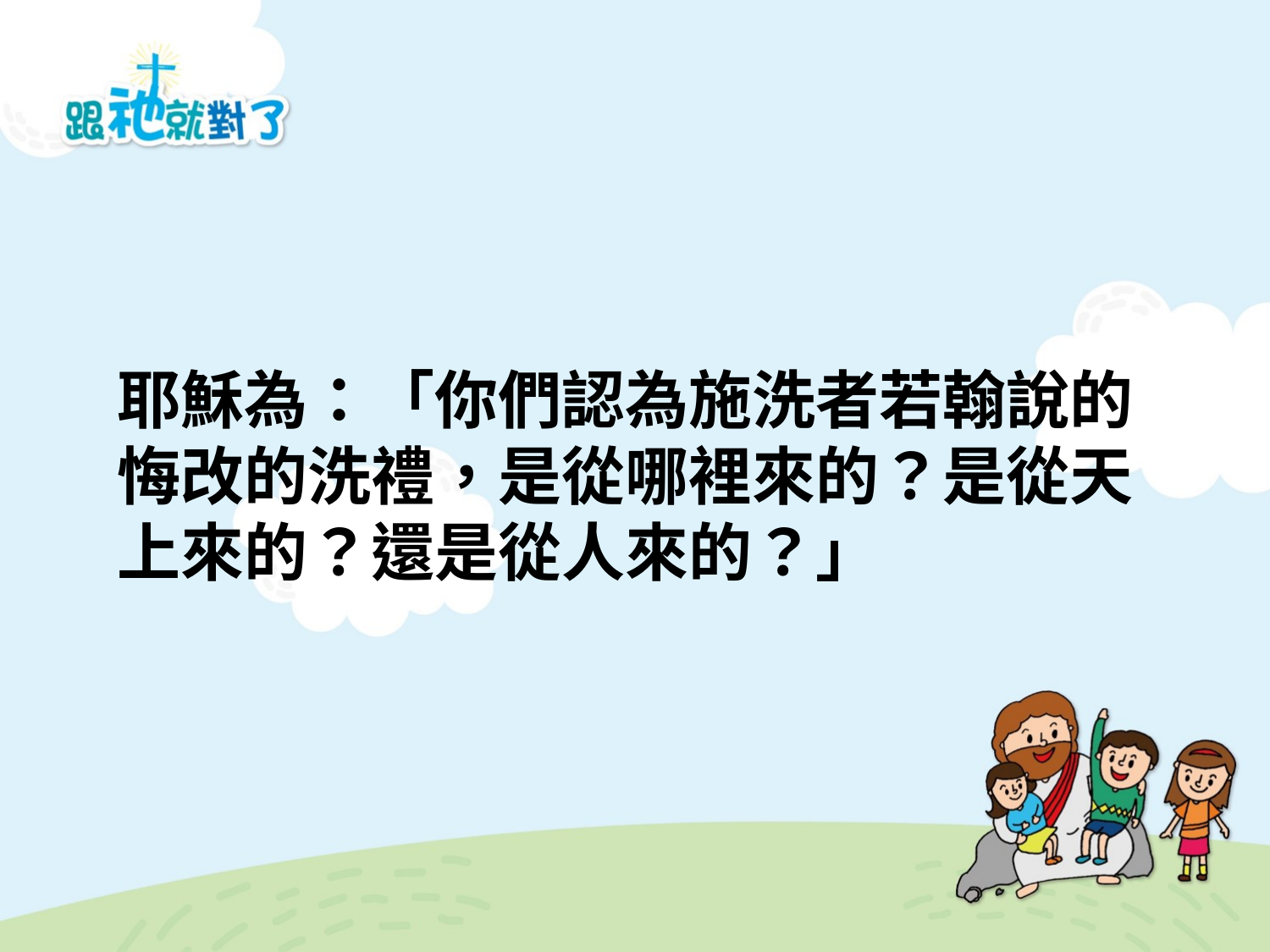

耶穌為：「你們認為施洗者若翰說的悔改的洗禮，是從哪裡來的？是從天上來的？還是從人來的？」